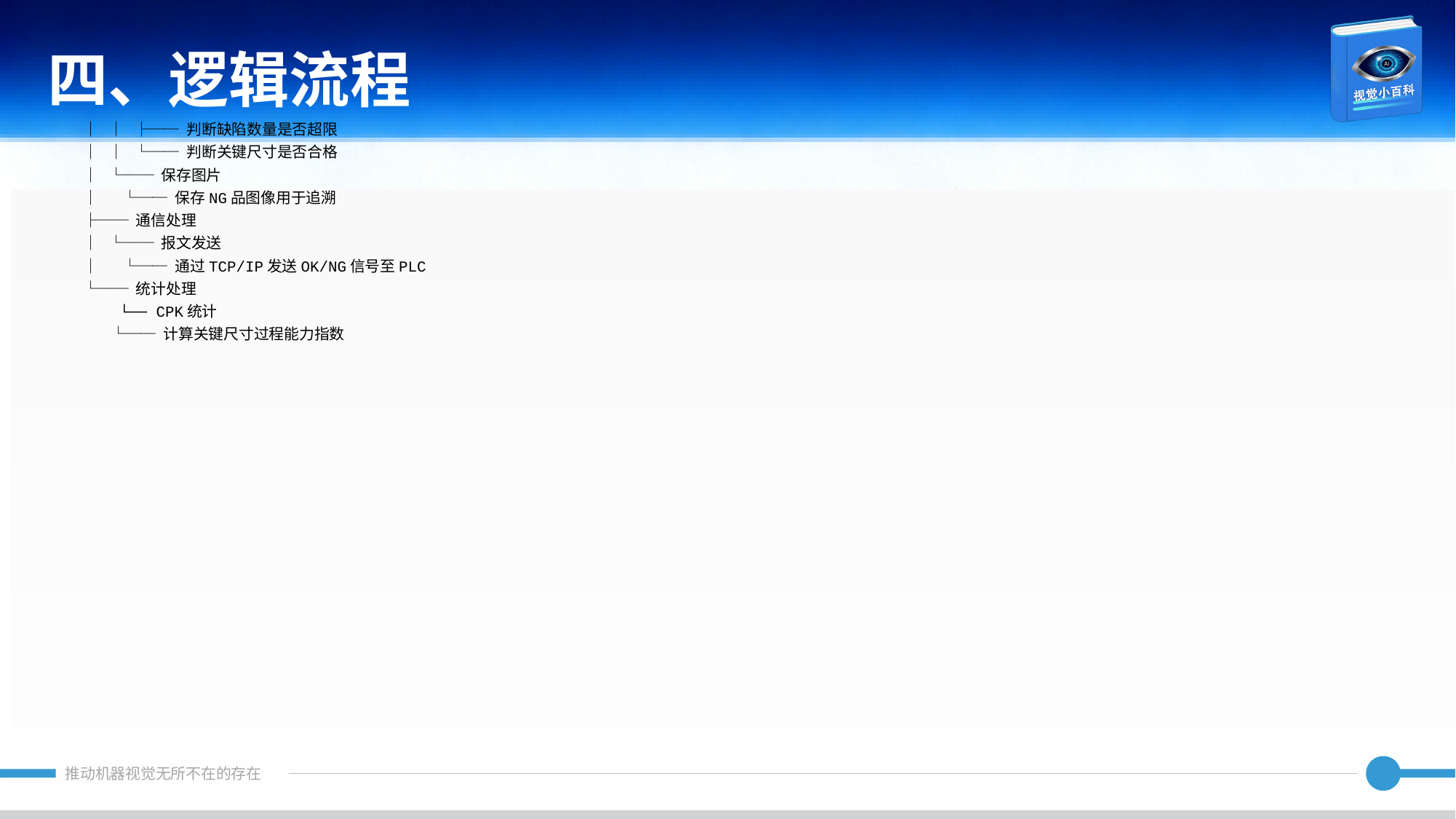

四、逻辑流程

│   │   ├── 判断缺陷数量是否超限
│   │   └── 判断关键尺寸是否合格
│   └── 保存图片
│       └── 保存NG品图像用于追溯
├── 通信处理
│   └── 报文发送
│       └── 通过TCP/IP发送OK/NG信号至PLC
└── 统计处理
    └── CPK统计
        └── 计算关键尺寸过程能力指数
10